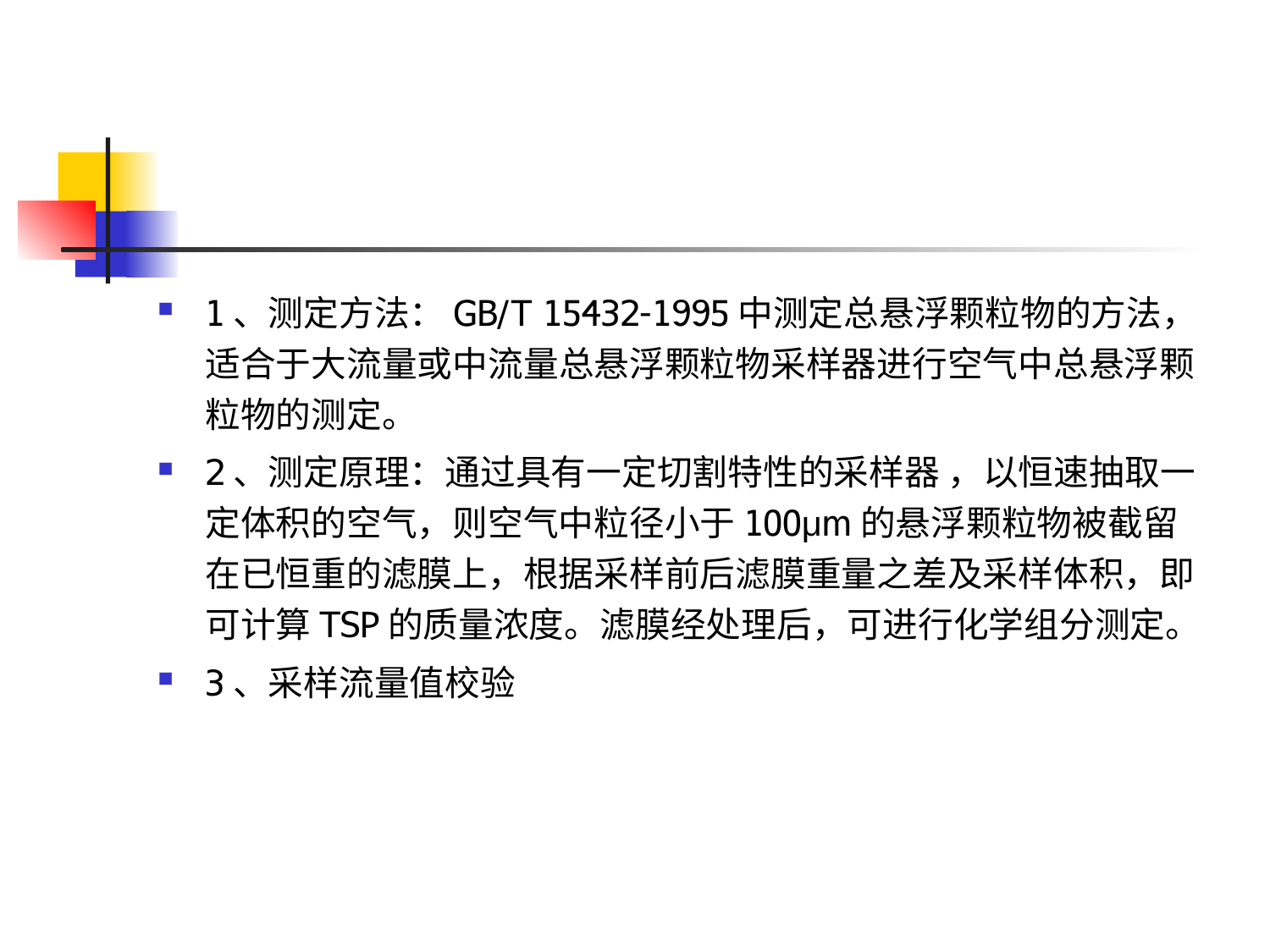

#
1、测定方法：GB/T 15432-1995中测定总悬浮颗粒物的方法，适合于大流量或中流量总悬浮颗粒物采样器进行空气中总悬浮颗粒物的测定。
2、测定原理：通过具有一定切割特性的采样器 ，以恒速抽取一定体积的空气，则空气中粒径小于100μm的悬浮颗粒物被截留在已恒重的滤膜上，根据采样前后滤膜重量之差及采样体积，即可计算TSP的质量浓度。滤膜经处理后，可进行化学组分测定。
3、采样流量值校验